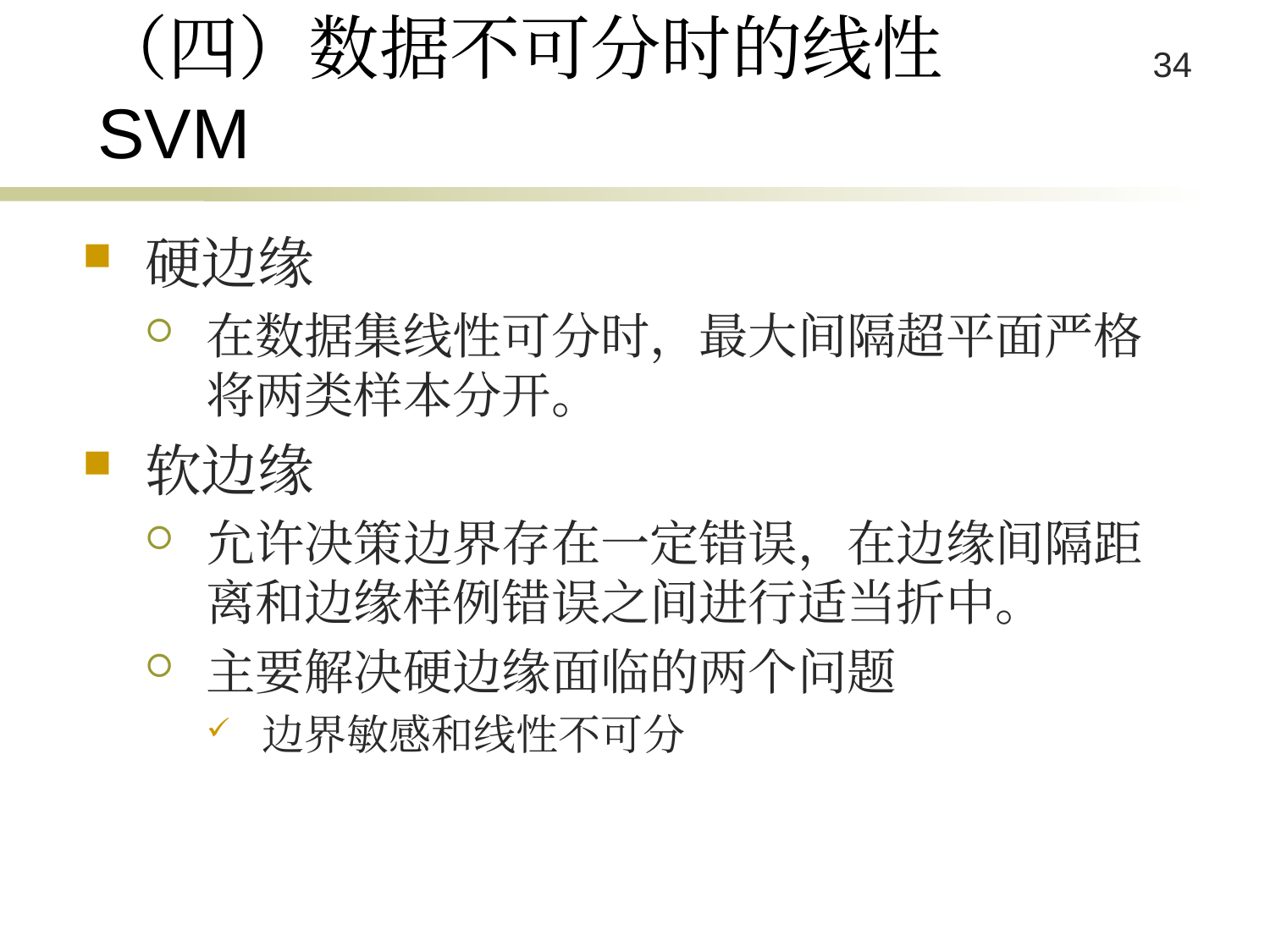

# （四）数据不可分时的线性SVM
硬边缘
在数据集线性可分时，最大间隔超平面严格将两类样本分开。
软边缘
允许决策边界存在一定错误，在边缘间隔距离和边缘样例错误之间进行适当折中。
主要解决硬边缘面临的两个问题
边界敏感和线性不可分